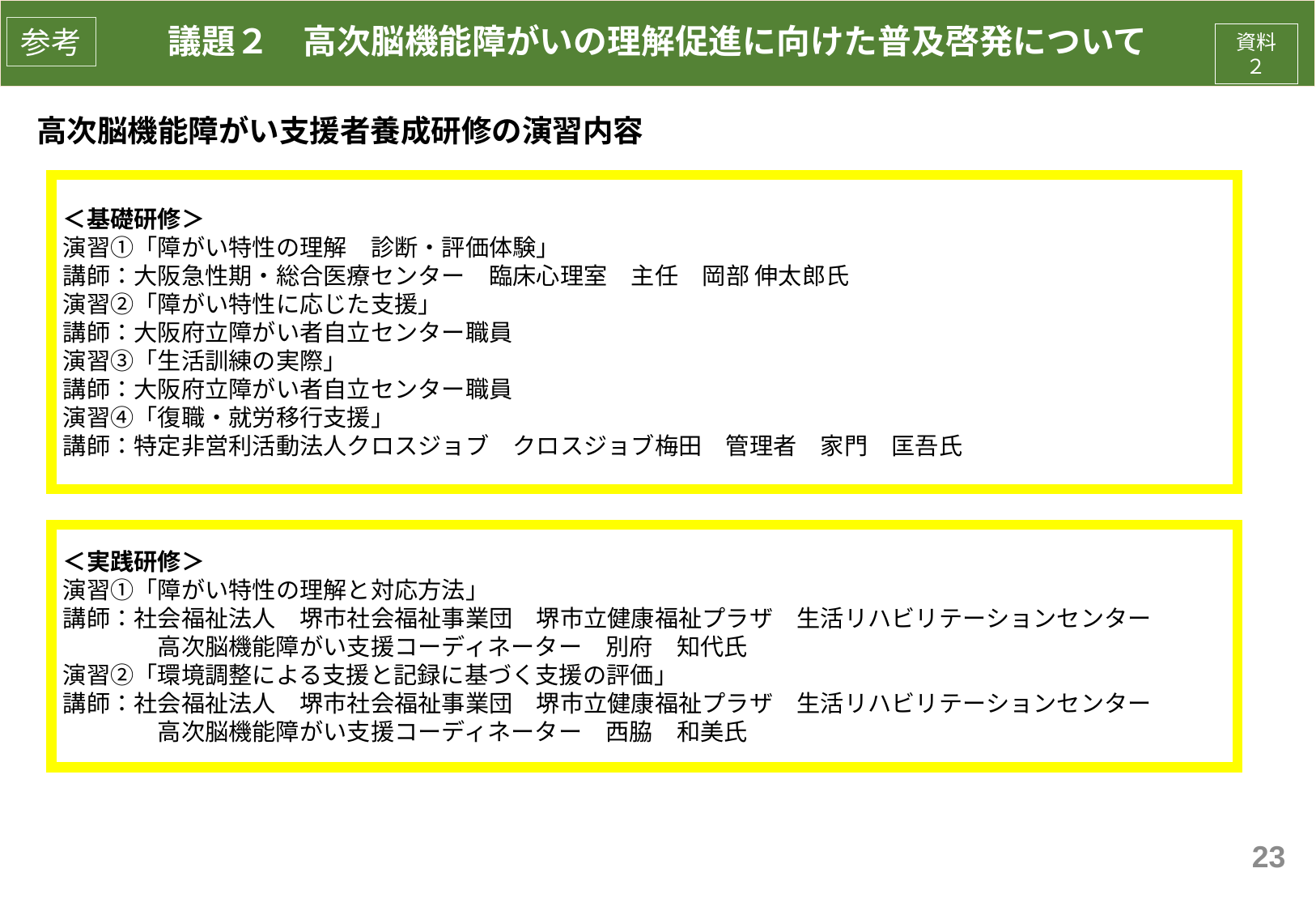

# 議題２　高次脳機能障がいの理解促進に向けた普及啓発について
参考
資料２
高次脳機能障がい支援者養成研修の演習内容
＜基礎研修＞
演習①「障がい特性の理解　診断・評価体験」
講師：大阪急性期・総合医療センター　臨床心理室　主任　岡部 伸太郎氏
演習②「障がい特性に応じた支援」
講師：大阪府立障がい者自立センター職員
演習③「生活訓練の実際」
講師：大阪府立障がい者自立センター職員
演習④「復職・就労移行支援」
講師：特定非営利活動法人クロスジョブ　クロスジョブ梅田　管理者　家門　匡吾氏
＜実践研修＞
演習①「障がい特性の理解と対応方法」
講師：社会福祉法人　堺市社会福祉事業団　堺市立健康福祉プラザ　生活リハビリテーションセンター
　　　　高次脳機能障がい支援コーディネーター　別府　知代氏
演習②「環境調整による支援と記録に基づく支援の評価」
講師：社会福祉法人　堺市社会福祉事業団　堺市立健康福祉プラザ　生活リハビリテーションセンター
　　　　高次脳機能障がい支援コーディネーター　西脇　和美氏
23